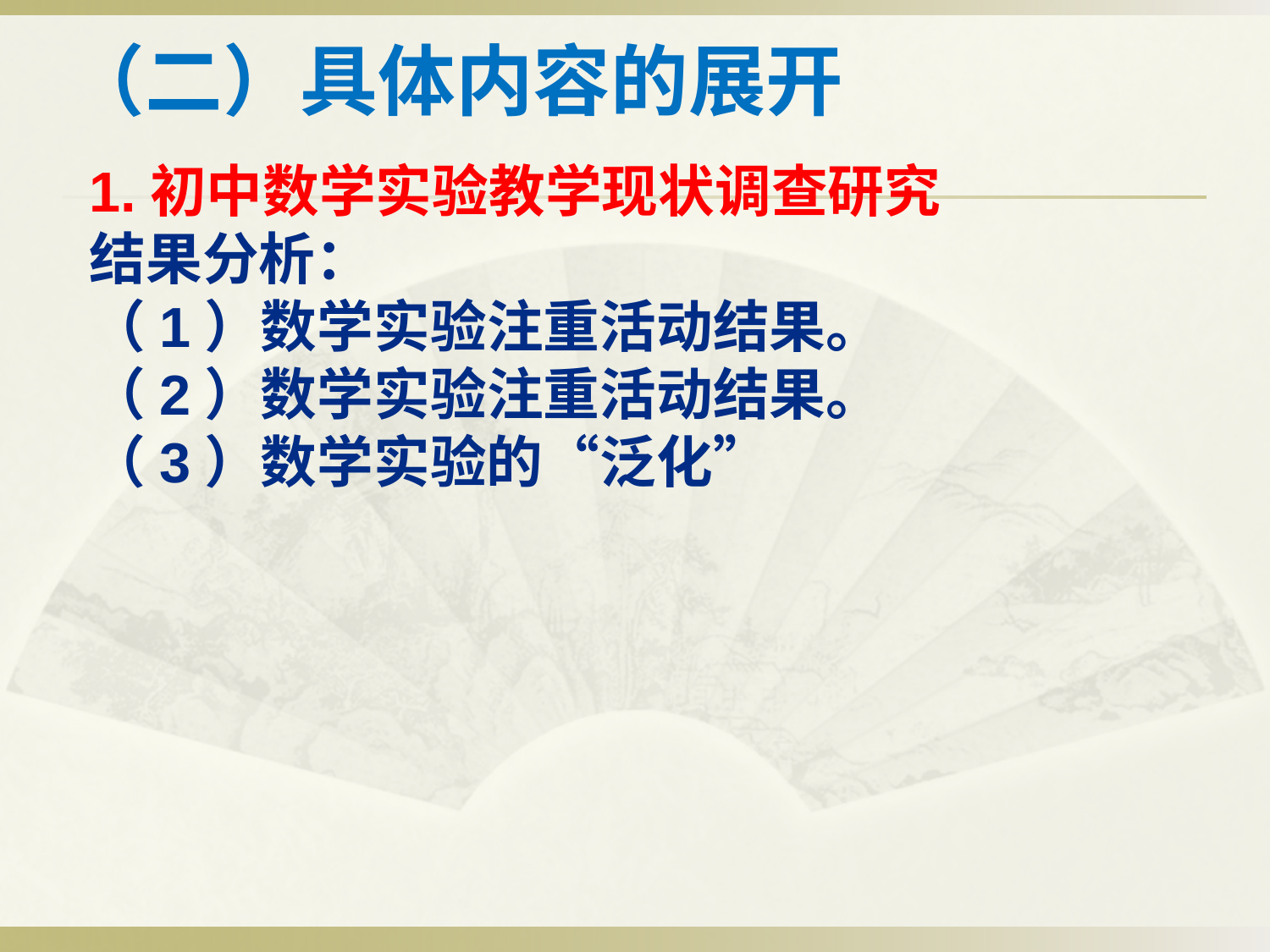

（二）具体内容的展开
1.初中数学实验教学现状调查研究
结果分析：
（1）数学实验注重活动结果。
（2）数学实验注重活动结果。
（3）数学实验的“泛化”